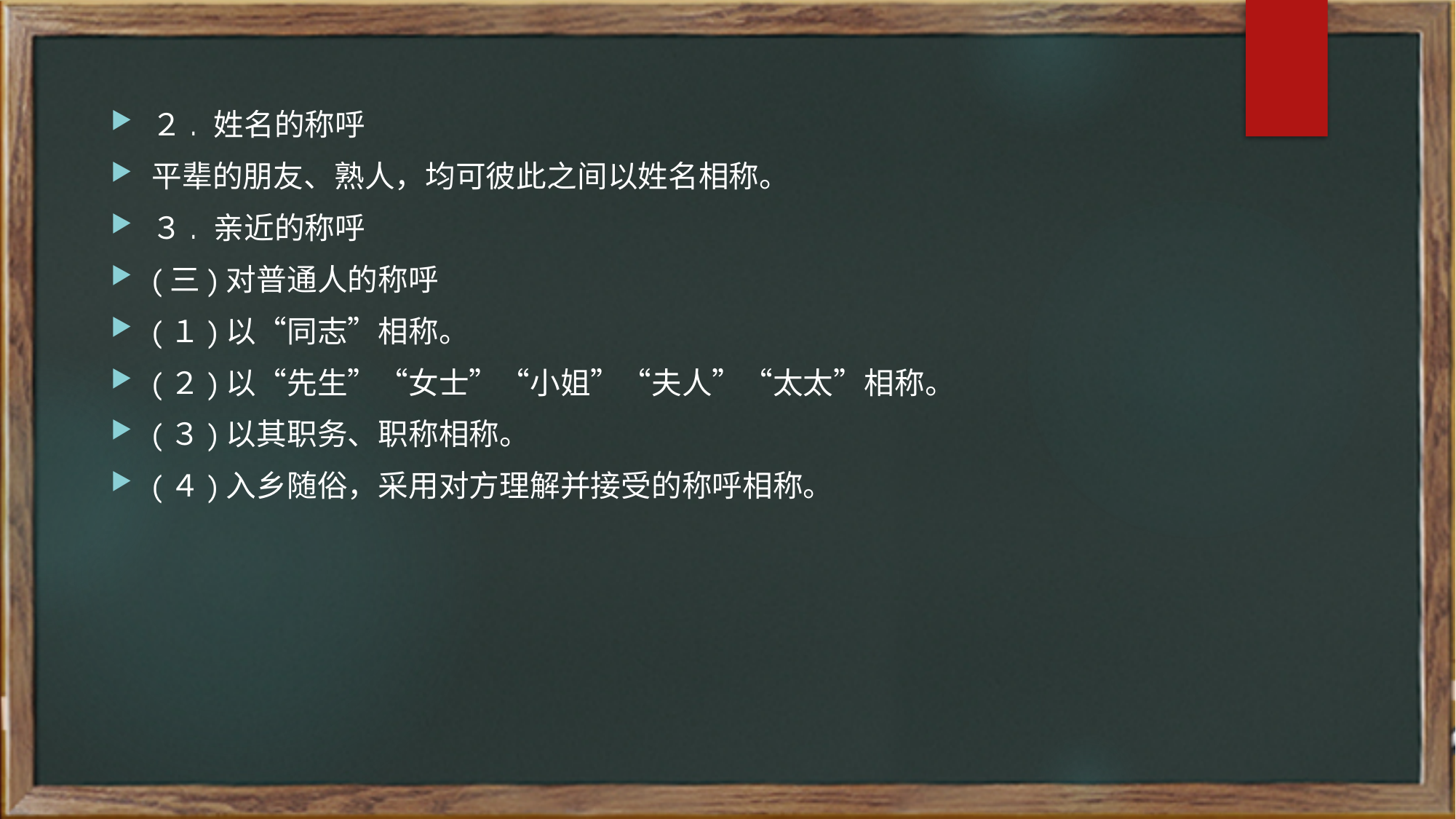

２. 姓名的称呼
平辈的朋友、熟人，均可彼此之间以姓名相称。
３. 亲近的称呼
(三)对普通人的称呼
(１)以“同志”相称。
(２)以“先生”“女士”“小姐”“夫人”“太太”相称。
(３)以其职务、职称相称。
(４)入乡随俗，采用对方理解并接受的称呼相称。